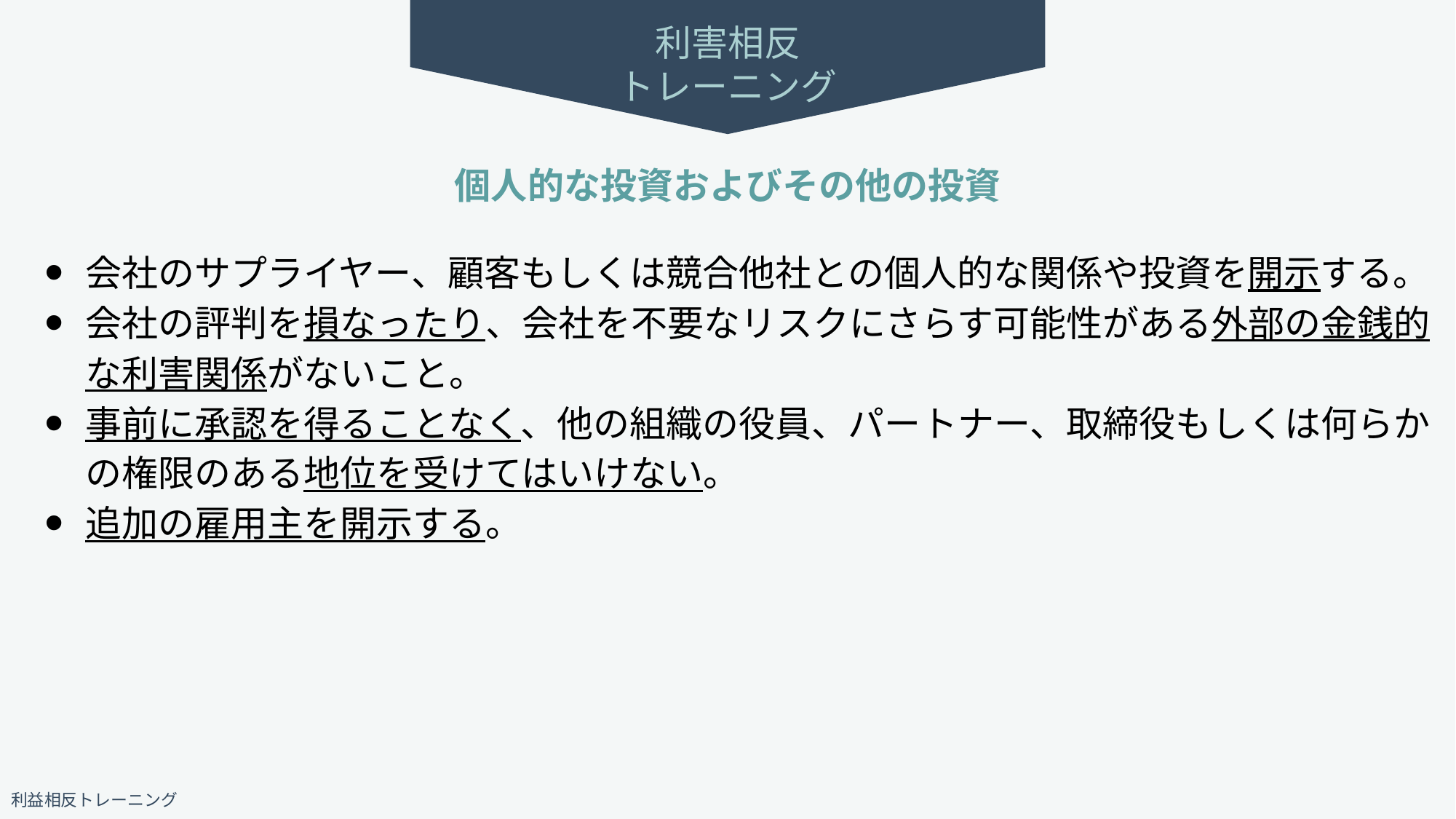

利害相反
トレーニング
# 個人的な投資およびその他の投資
会社のサプライヤー、顧客もしくは競合他社との個人的な関係や投資を開示する。
会社の評判を損なったり、会社を不要なリスクにさらす可能性がある外部の金銭的な利害関係がないこと。
事前に承認を得ることなく、他の組織の役員、パートナー、取締役もしくは何らかの権限のある地位を受けてはいけない。
追加の雇用主を開示する。